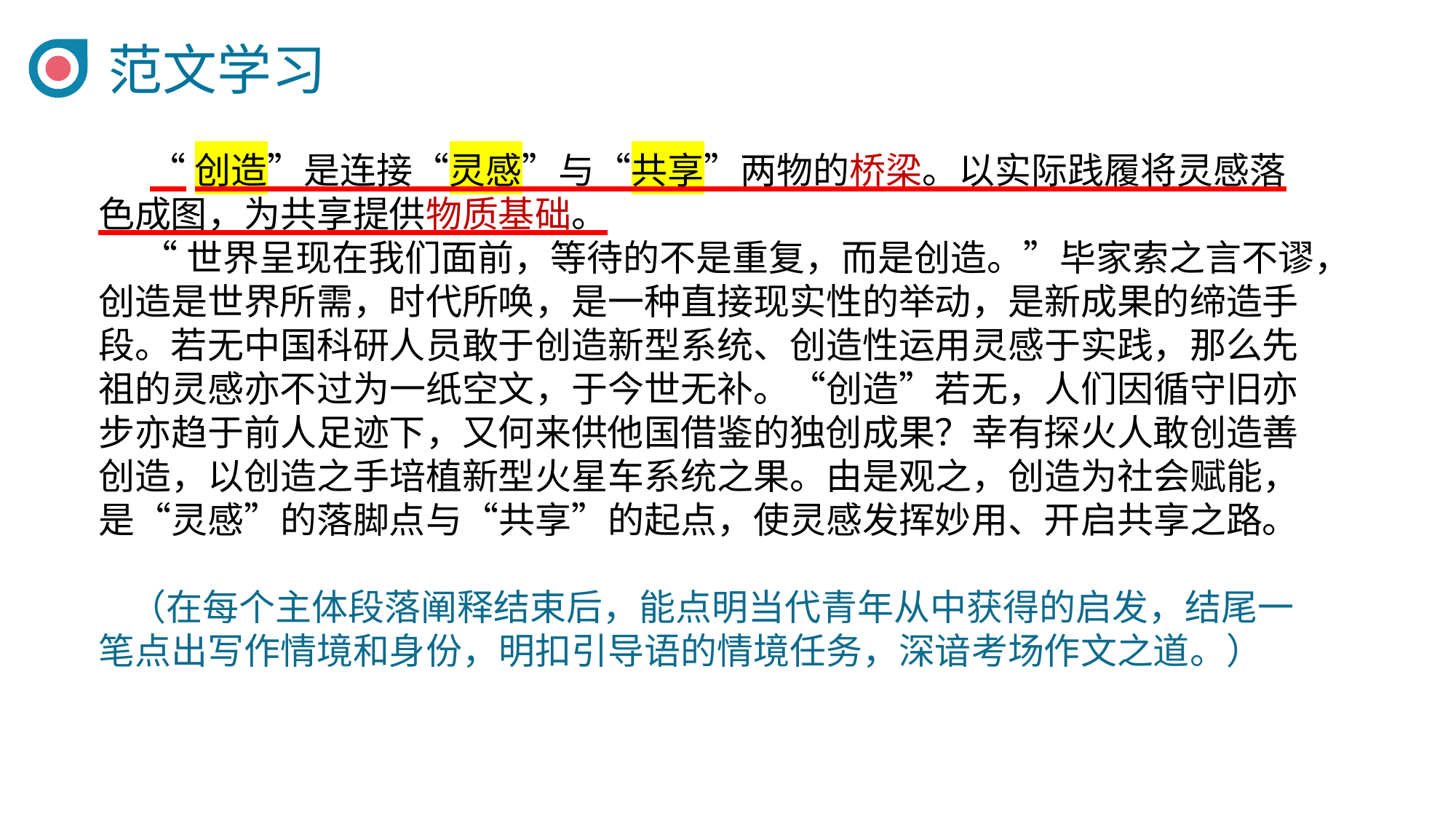

范文学习

 “创造”是连接“灵感”与“共享”两物的桥梁。以实际践履将灵感落色成图，为共享提供物质基础。
“世界呈现在我们面前，等待的不是重复，而是创造。”毕家索之言不谬，创造是世界所需，时代所唤，是一种直接现实性的举动，是新成果的缔造手段。若无中国科研人员敢于创造新型系统、创造性运用灵感于实践，那么先祖的灵感亦不过为一纸空文，于今世无补。“创造”若无，人们因循守旧亦步亦趋于前人足迹下，又何来供他国借鉴的独创成果？幸有探火人敢创造善创造，以创造之手培植新型火星车系统之果。由是观之，创造为社会赋能，是“灵感”的落脚点与“共享”的起点，使灵感发挥妙用、开启共享之路。

（在每个主体段落阐释结束后，能点明当代青年从中获得的启发，结尾一笔点出写作情境和身份，明扣引导语的情境任务，深谙考场作文之道。）